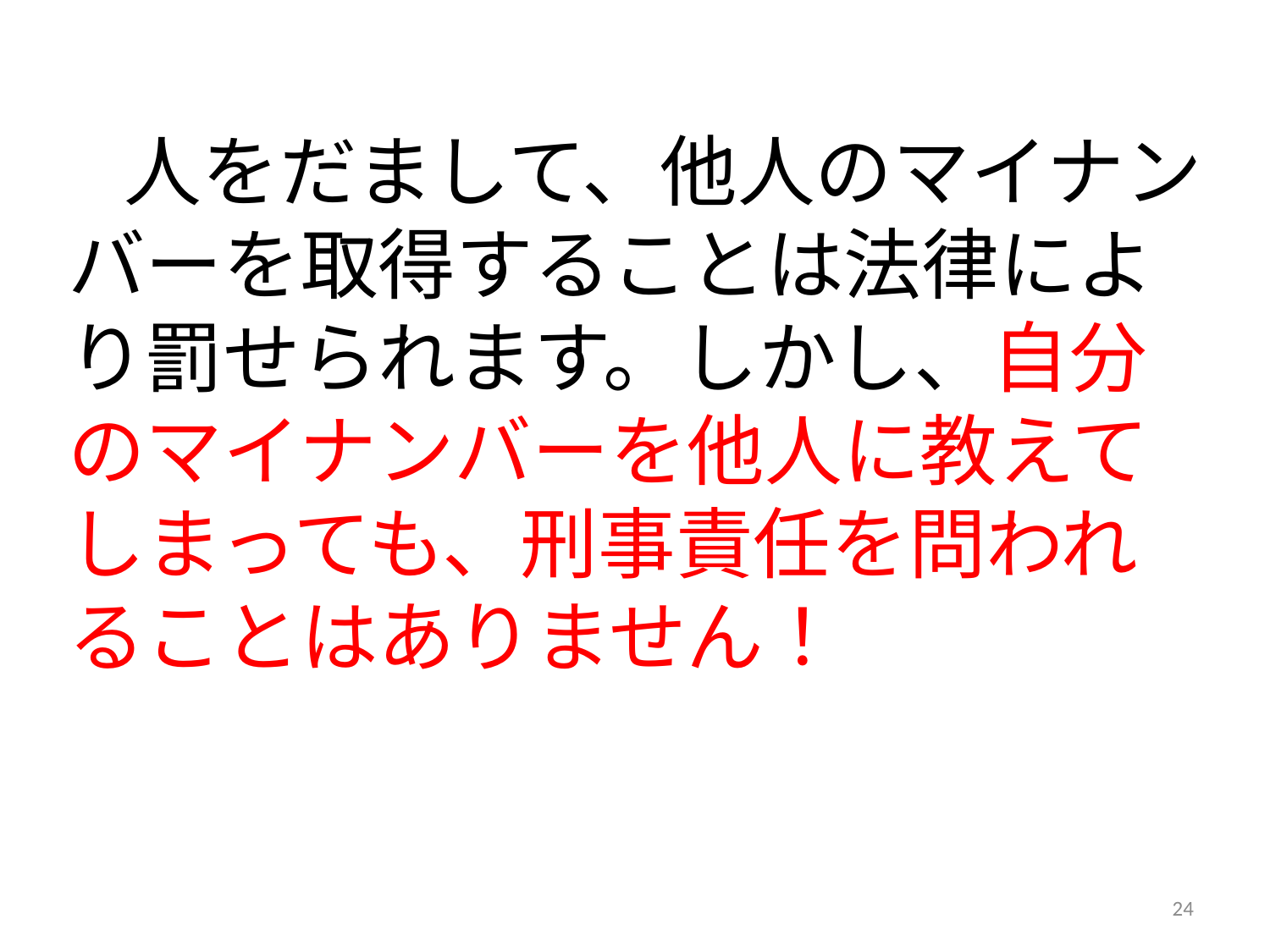

人をだまして、他人のマイナンバーを取得することは法律により罰せられます。しかし、自分のマイナンバーを他人に教えてしまっても、刑事責任を問われることはありません！
24